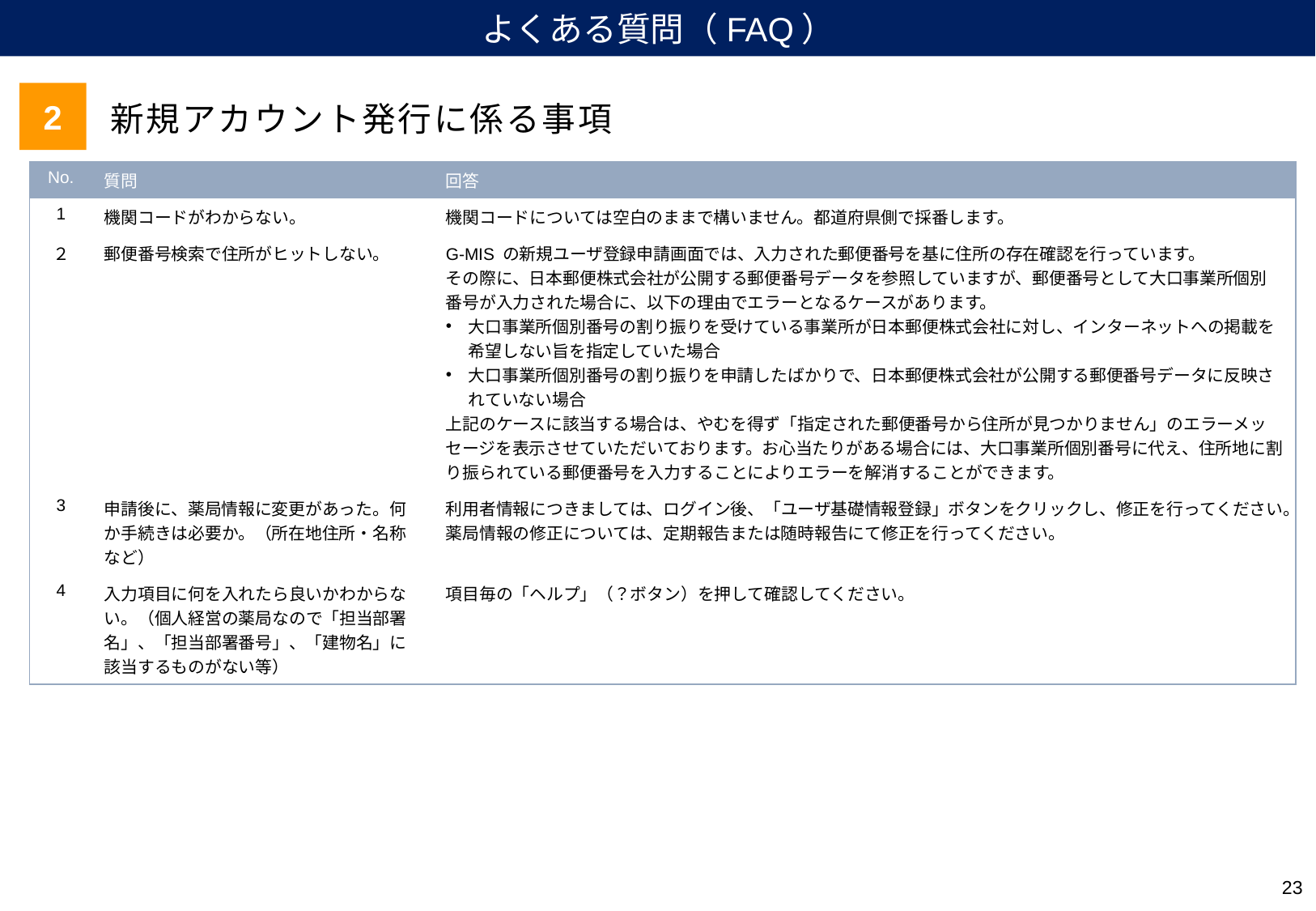

よくある質問（FAQ）
2
新規アカウント発行に係る事項
| No. | 質問 | 回答 |
| --- | --- | --- |
| 1 | 機関コードがわからない。 | 機関コードについては空白のままで構いません。都道府県側で採番します。 |
| ２ | 郵便番号検索で住所がヒットしない。 | G-MIS の新規ユーザ登録申請画面では、入力された郵便番号を基に住所の存在確認を行っています。 その際に、日本郵便株式会社が公開する郵便番号データを参照していますが、郵便番号として大口事業所個別番号が入力された場合に、以下の理由でエラーとなるケースがあります。 大口事業所個別番号の割り振りを受けている事業所が日本郵便株式会社に対し、インターネットへの掲載を希望しない旨を指定していた場合 大口事業所個別番号の割り振りを申請したばかりで、日本郵便株式会社が公開する郵便番号データに反映されていない場合 上記のケースに該当する場合は、やむを得ず「指定された郵便番号から住所が見つかりません」のエラーメッセージを表示させていただいております。お心当たりがある場合には、大口事業所個別番号に代え、住所地に割り振られている郵便番号を入力することによりエラーを解消することができます。 |
| 3 | 申請後に、薬局情報に変更があった。何か手続きは必要か。（所在地住所・名称など） | 利用者情報につきましては、ログイン後、「ユーザ基礎情報登録」ボタンをクリックし、修正を行ってください。薬局情報の修正については、定期報告または随時報告にて修正を行ってください。 |
| 4 | 入力項目に何を入れたら良いかわからない。（個人経営の薬局なので「担当部署名」、「担当部署番号」、「建物名」に該当するものがない等） | 項目毎の「ヘルプ」（？ボタン）を押して確認してください。 |
23